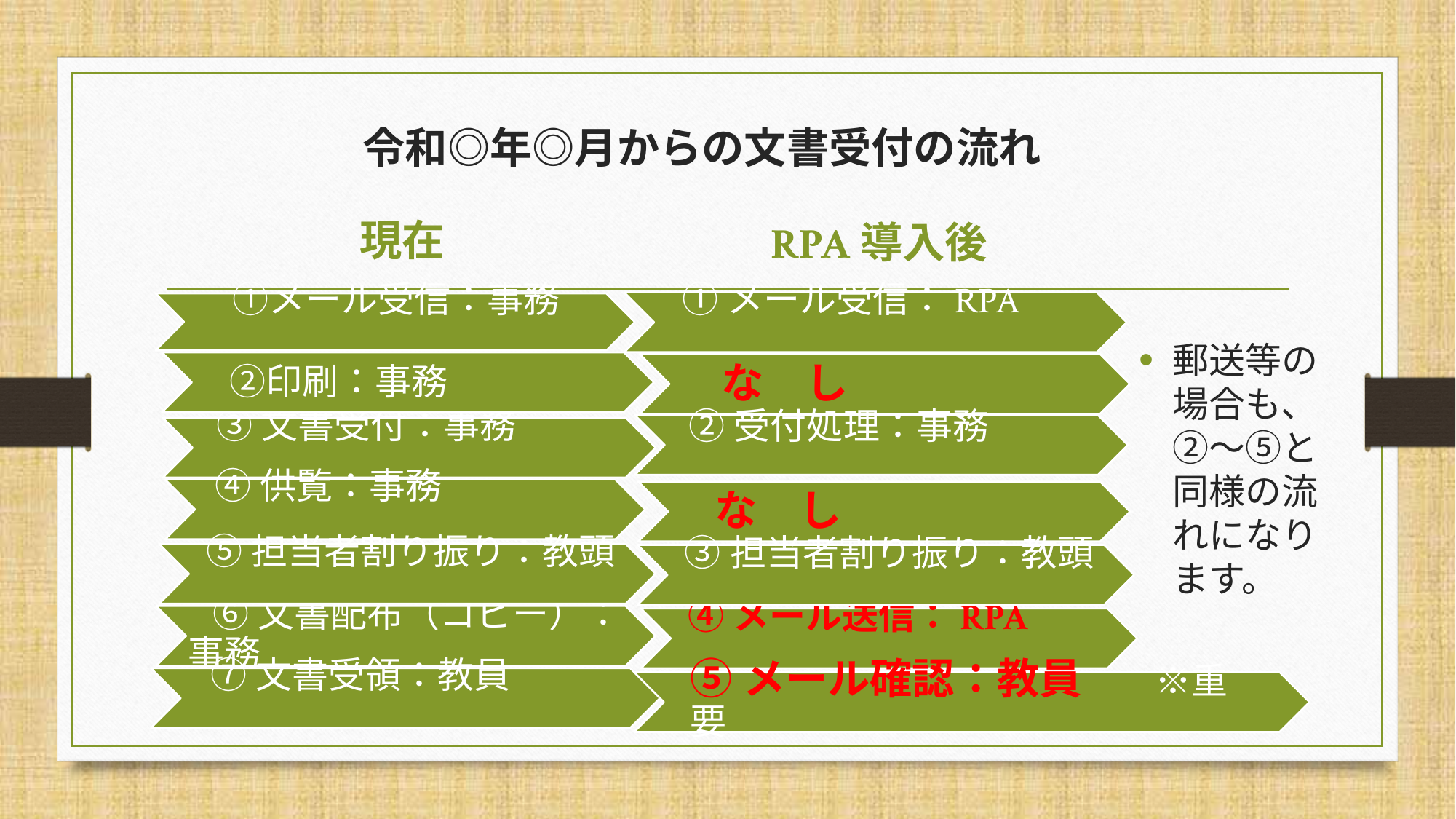

# 令和◎年◎月からの文書受付の流れ
現在
RPA導入後
   ①メール受信：RPA
　 ①メール受信：事務
郵送等の場合も、②～⑤と同様の流れになります。

　  ②印刷：事務

  な　し

②受付処理：事務

③文書受付：事務

  ④供覧：事務

な　し
          ⑤担当者割り振り：教頭

          ③担当者割り振り：教頭

   ⑥文書配布（コピー）：事務
          ④メール送信：RPA

  ⑦文書受領：教員

⑤メール確認：教員　　※重要